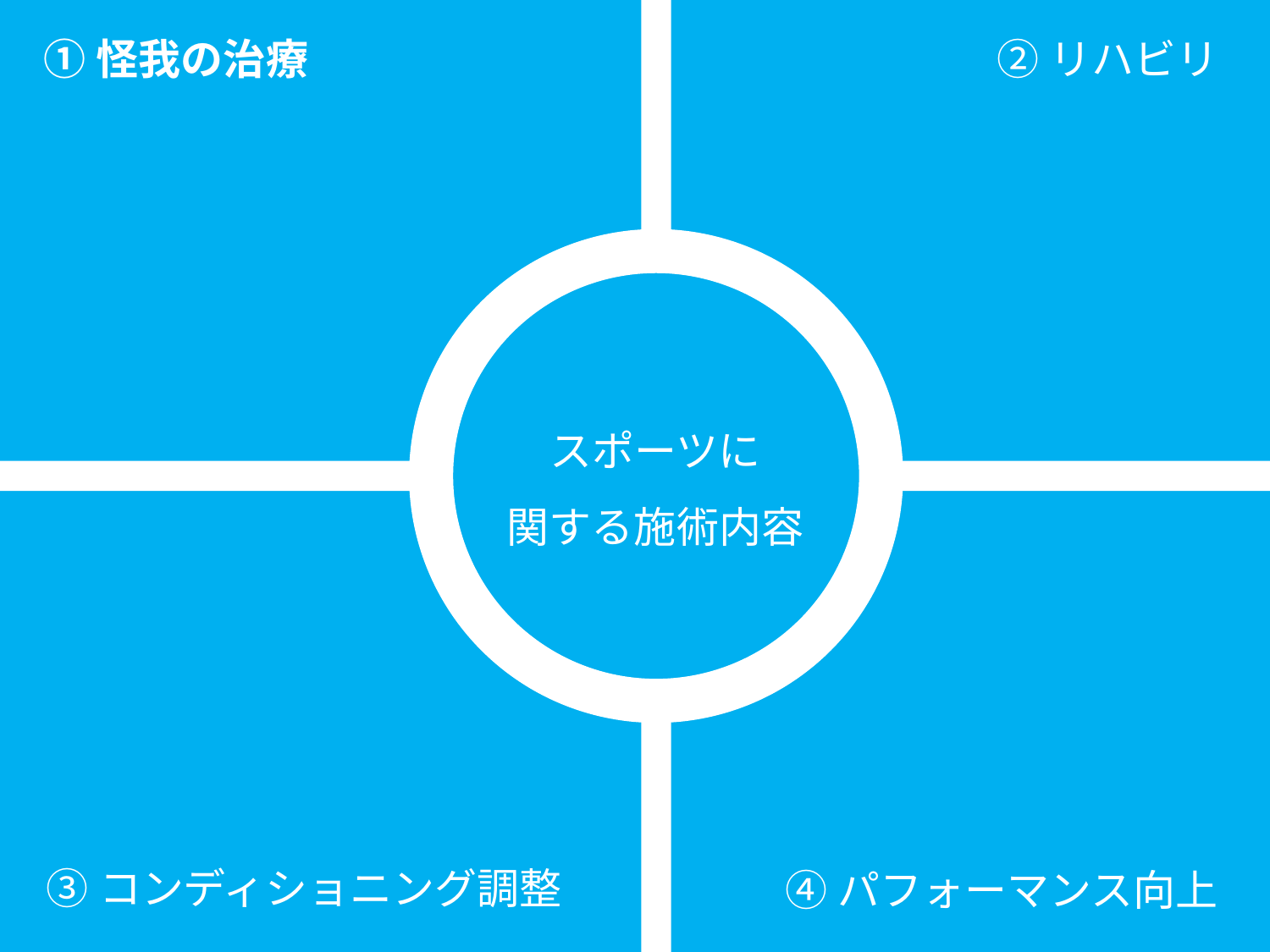

②リハビリ
①怪我の治療

スポーツに
関する施術内容

③コンディショニング調整
④パフォーマンス向上